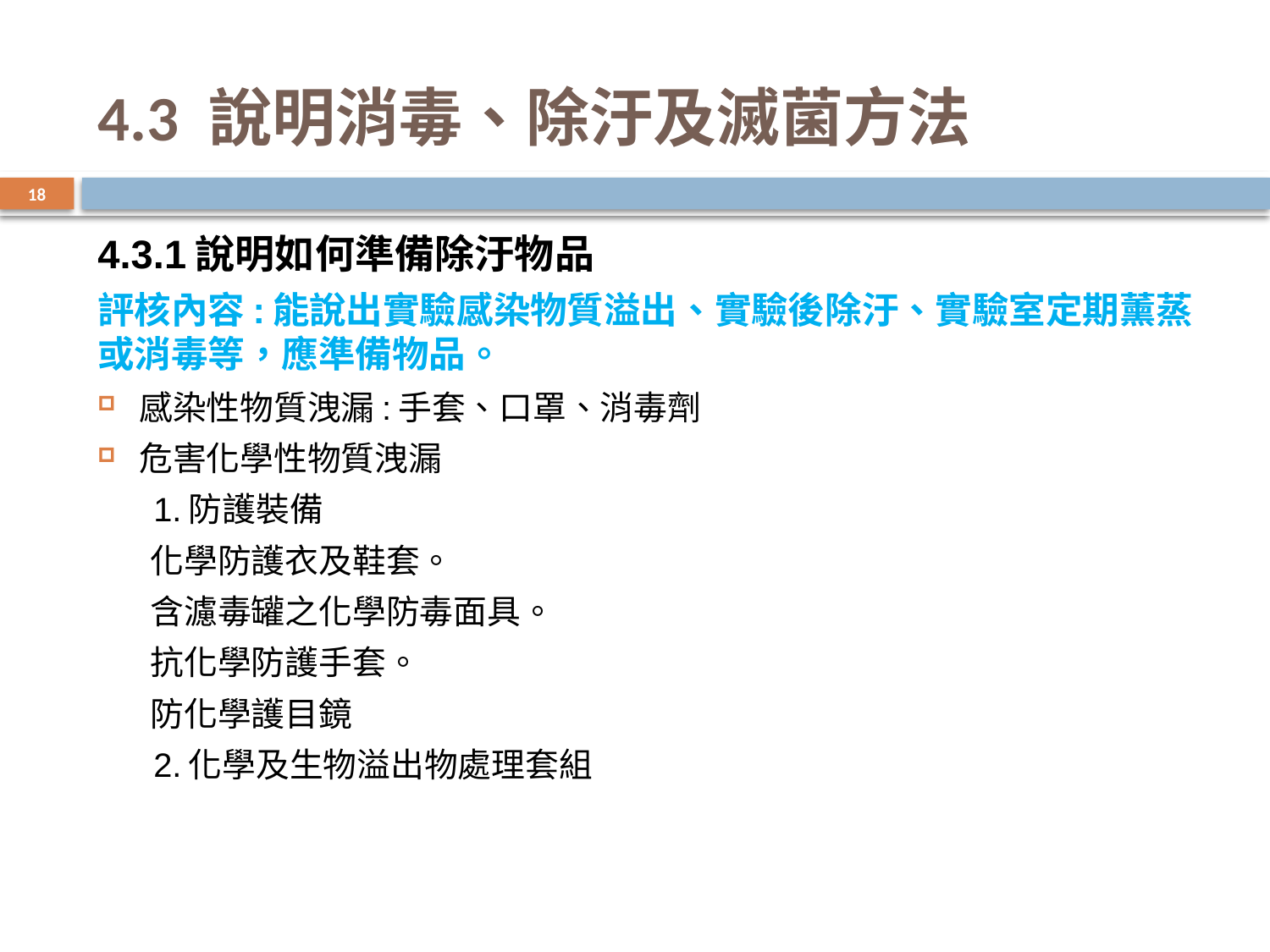

# 4.3 說明消毒、除汙及滅菌方法
18
4.3.1說明如何準備除汙物品
評核內容:能說出實驗感染物質溢出、實驗後除汙、實驗室定期薰蒸或消毒等，應準備物品。
感染性物質洩漏:手套、口罩、消毒劑
危害化學性物質洩漏
      1.防護裝備
      化學防護衣及鞋套。
      含濾毒罐之化學防毒面具。
      抗化學防護手套。
      防化學護目鏡
      2.化學及生物溢出物處理套組